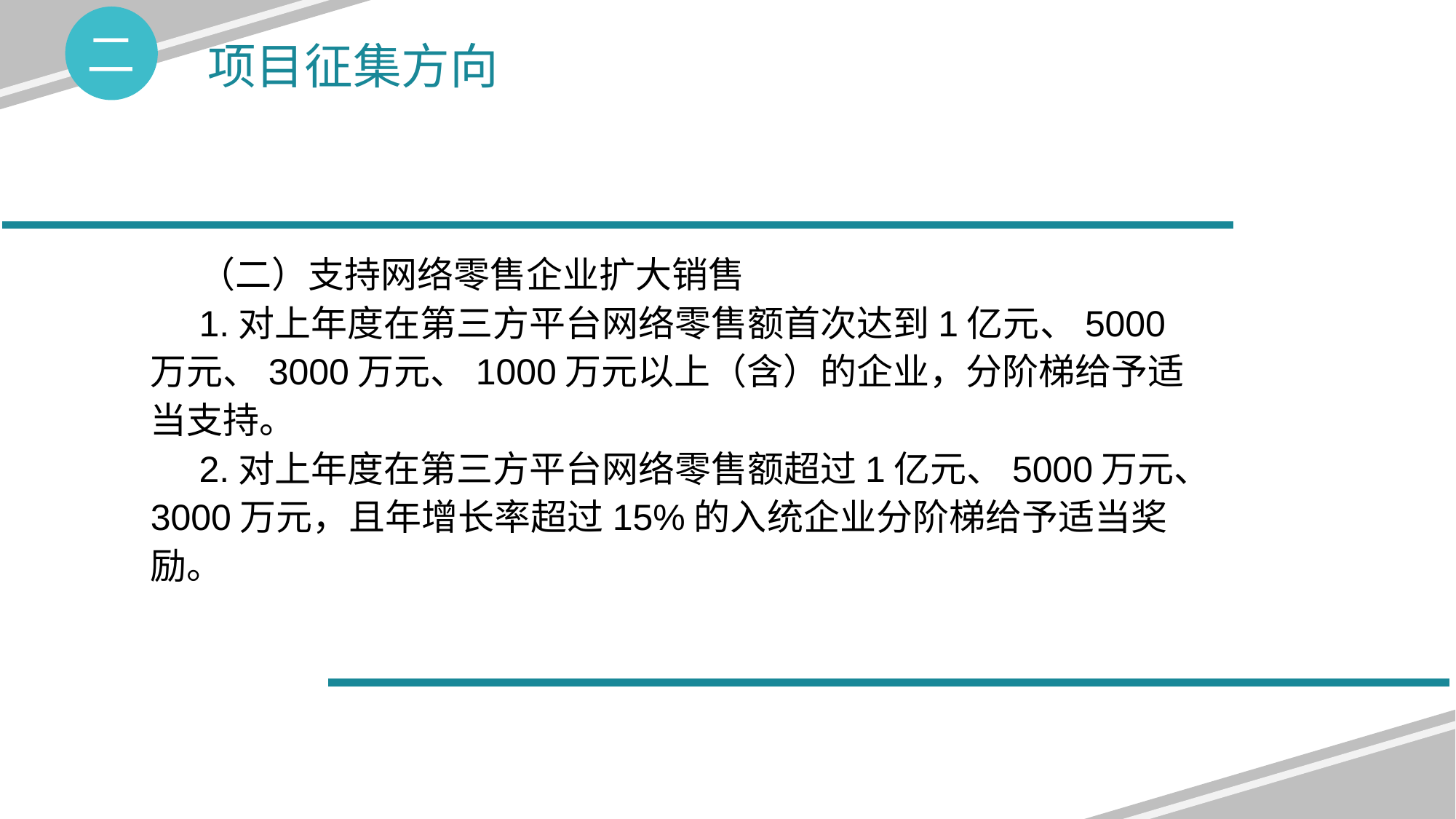

二
项目征集方向
（二）支持网络零售企业扩大销售
1.对上年度在第三方平台网络零售额首次达到1亿元、5000万元、3000万元、1000万元以上（含）的企业，分阶梯给予适当支持。
2.对上年度在第三方平台网络零售额超过1亿元、5000万元、3000万元，且年增长率超过15%的入统企业分阶梯给予适当奖励。